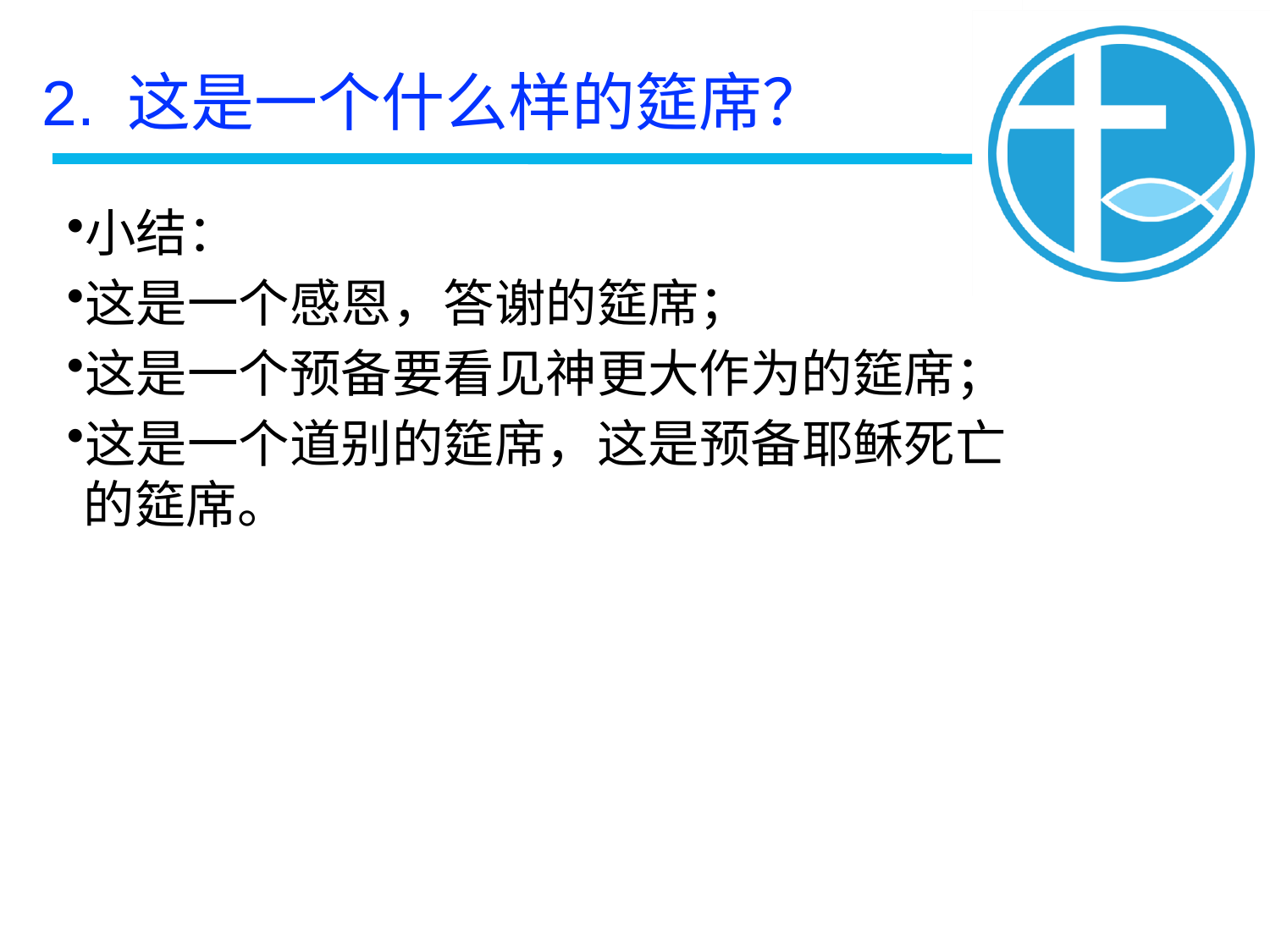

2. 这是一个什么样的筵席？
小结：
这是一个感恩，答谢的筵席；
这是一个预备要看见神更大作为的筵席；
这是一个道别的筵席，这是预备耶稣死亡的筵席。